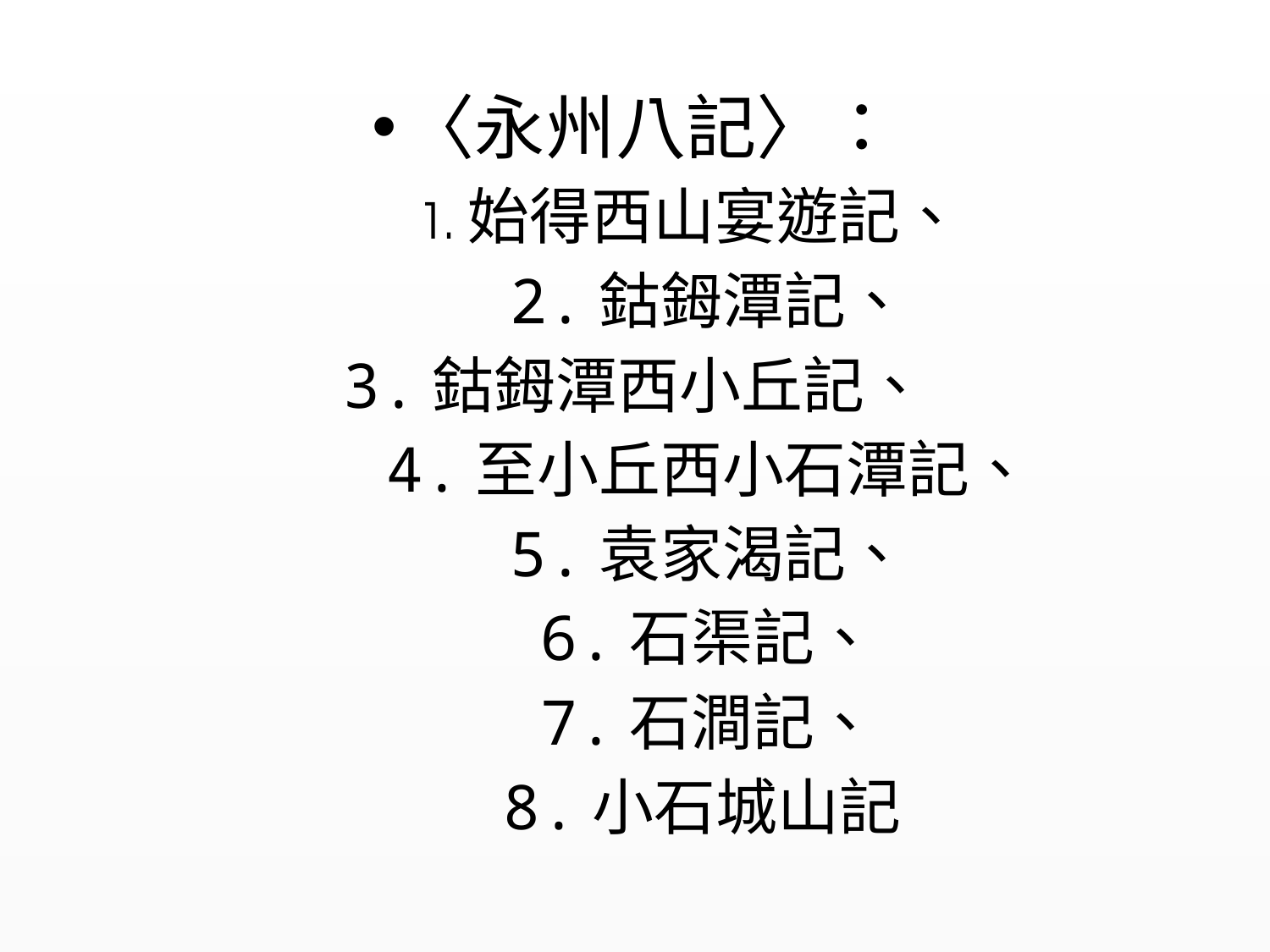

〈永州八記〉：
        1.始得西山宴遊記、
    2.鈷鉧潭記、
3.鈷鉧潭西小丘記、
    4.至小丘西小石潭記、
    5.袁家渴記、
    6.石渠記、
    7.石澗記、
    8.小石城山記